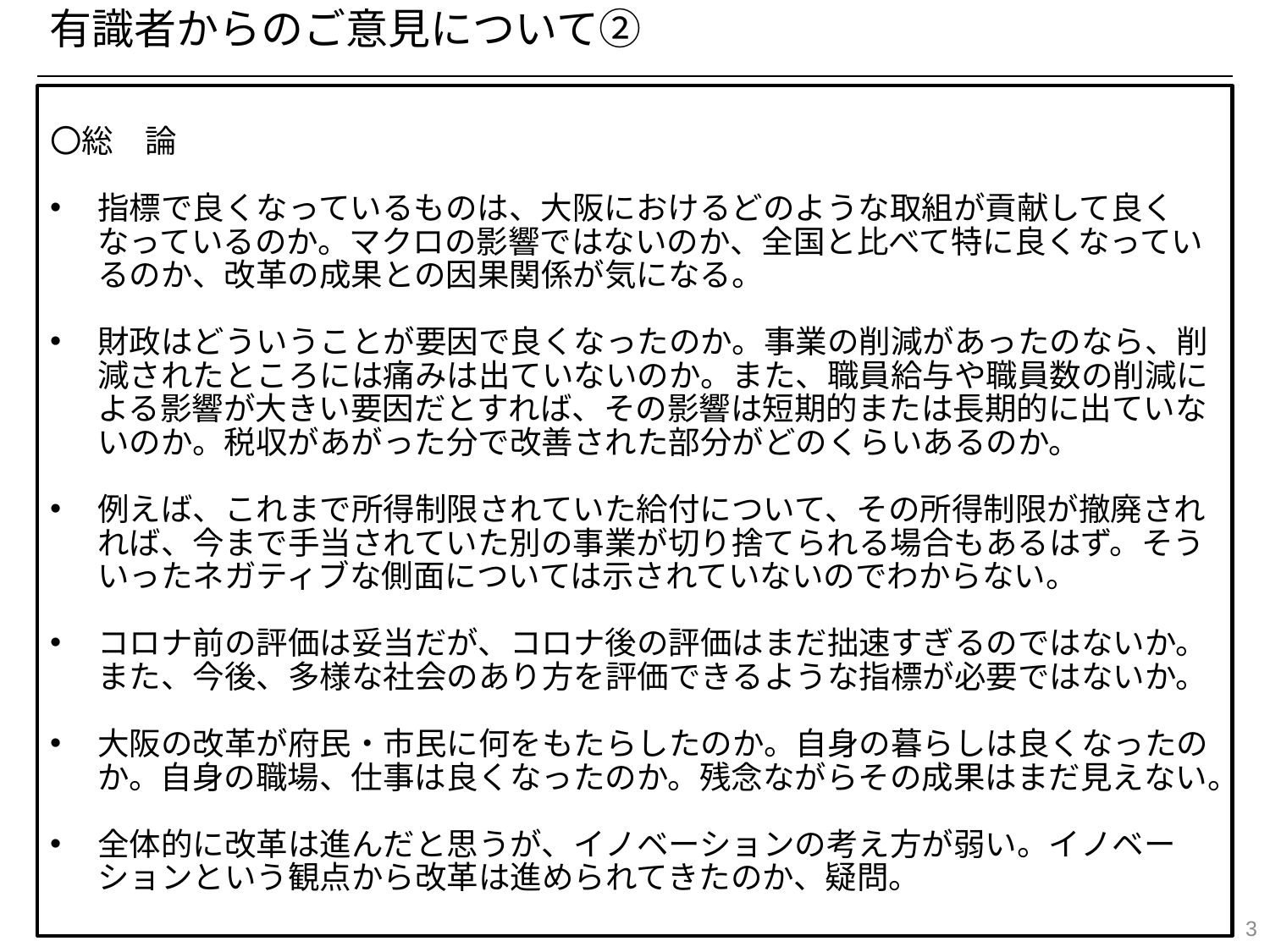

有識者からのご意見について②

〇総　論

指標で良くなっているものは、大阪におけるどのような取組が貢献して良くなっているのか。マクロの影響ではないのか、全国と比べて特に良くなっているのか、改革の成果との因果関係が気になる。

財政はどういうことが要因で良くなったのか。事業の削減があったのなら、削減されたところには痛みは出ていないのか。また、職員給与や職員数の削減による影響が大きい要因だとすれば、その影響は短期的または長期的に出ていないのか。税収があがった分で改善された部分がどのくらいあるのか。

例えば、これまで所得制限されていた給付について、その所得制限が撤廃されれば、今まで手当されていた別の事業が切り捨てられる場合もあるはず。そういったネガティブな側面については示されていないのでわからない。

コロナ前の評価は妥当だが、コロナ後の評価はまだ拙速すぎるのではないか。また、今後、多様な社会のあり方を評価できるような指標が必要ではないか。

大阪の改革が府民・市民に何をもたらしたのか。自身の暮らしは良くなったのか。自身の職場、仕事は良くなったのか。残念ながらその成果はまだ見えない。

全体的に改革は進んだと思うが、イノベーションの考え方が弱い。イノベーションという観点から改革は進められてきたのか、疑問。

3